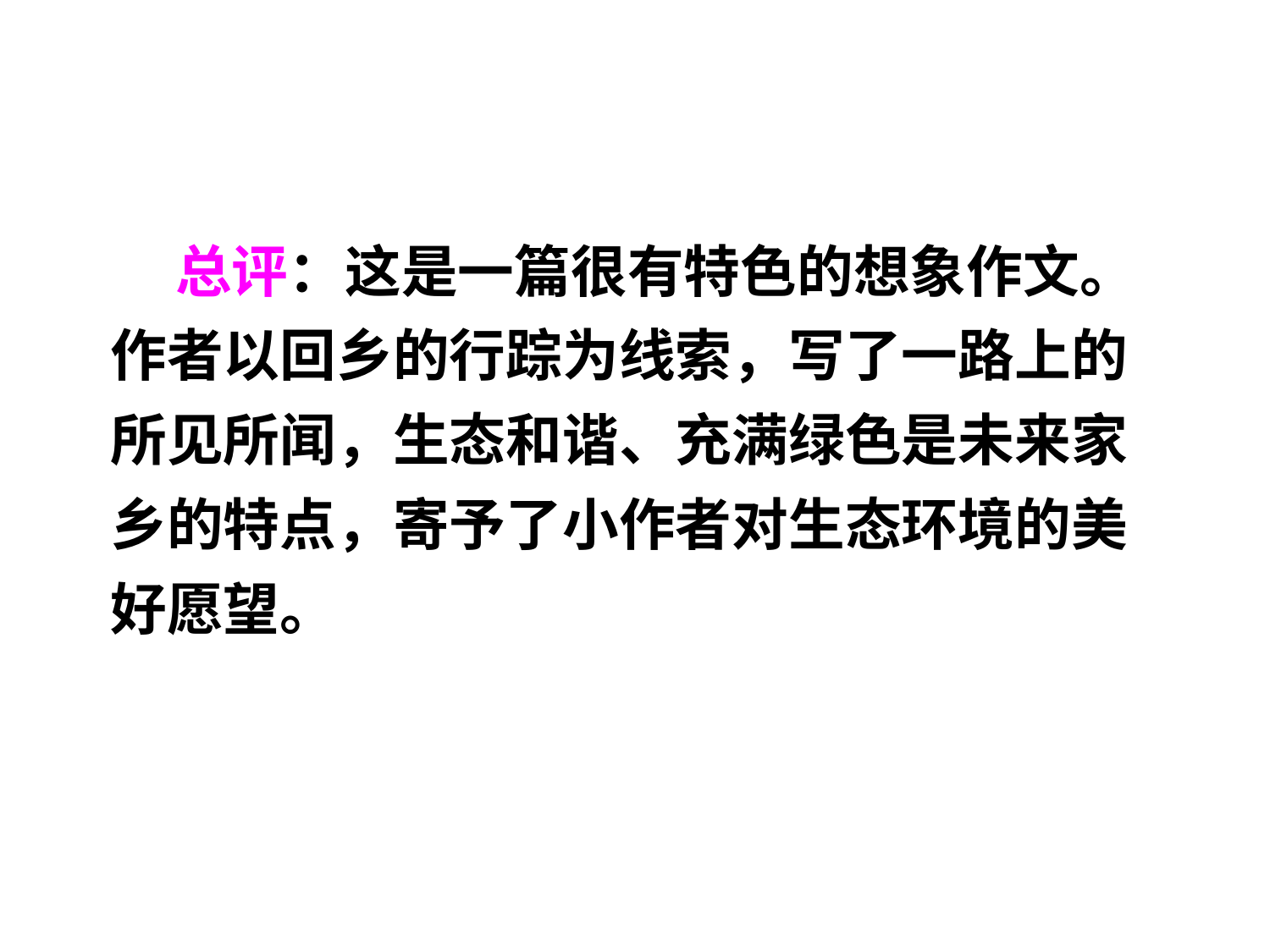

总评：这是一篇很有特色的想象作文。作者以回乡的行踪为线索，写了一路上的所见所闻，生态和谐、充满绿色是未来家乡的特点，寄予了小作者对生态环境的美好愿望。